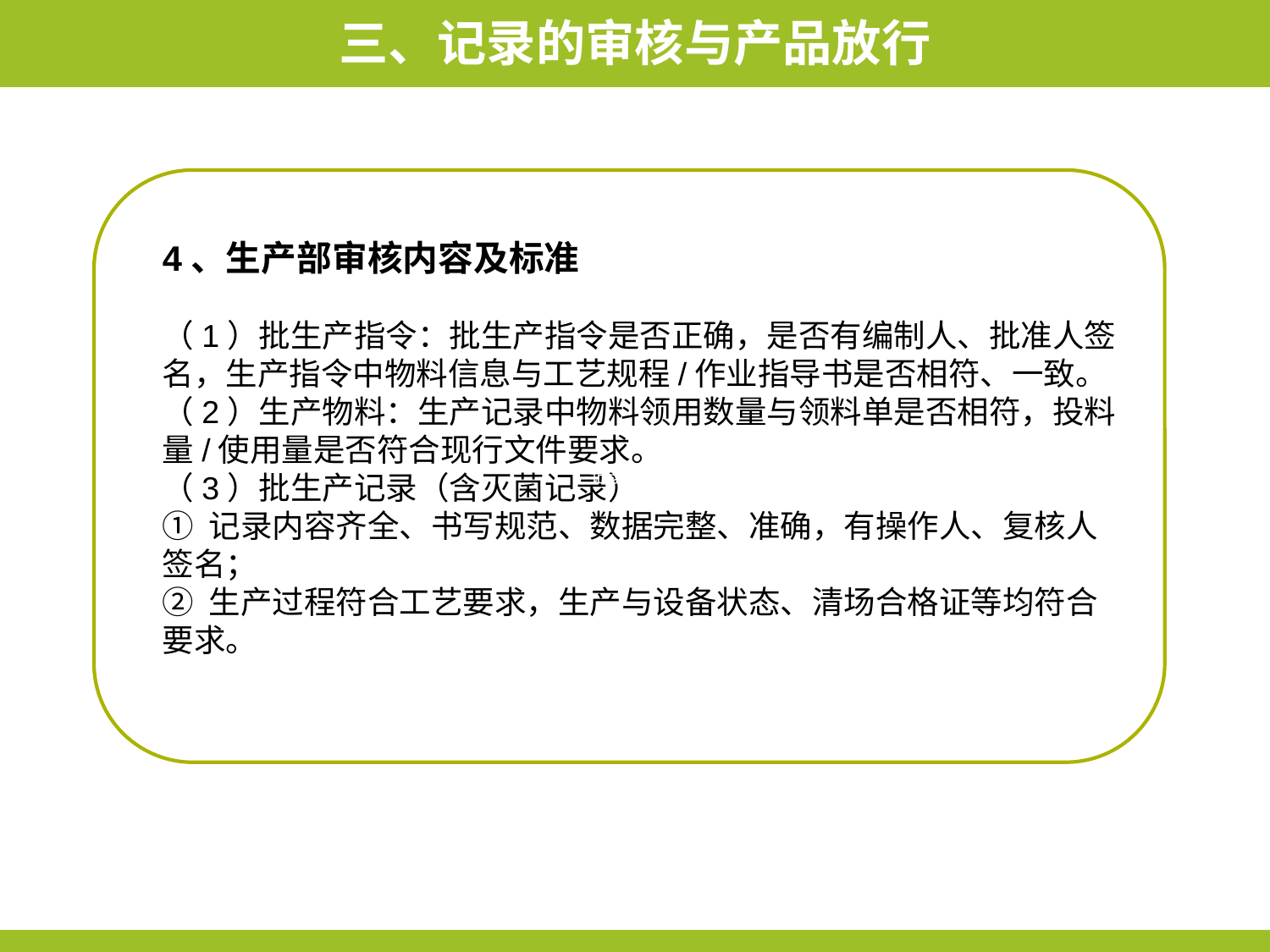

# 三、记录的审核与产品放行
4、生产部审核内容及标准

（1）批生产指令：批生产指令是否正确，是否有编制人、批准人签名，生产指令中物料信息与工艺规程/作业指导书是否相符、一致。
（2）生产物料：生产记录中物料领用数量与领料单是否相符，投料量/使用量是否符合现行文件要求。
（3）批生产记录（含灭菌记录）
① 记录内容齐全、书写规范、数据完整、准确，有操作人、复核人签名；
② 生产过程符合工艺要求，生产与设备状态、清场合格证等均符合要求。

记录的概述